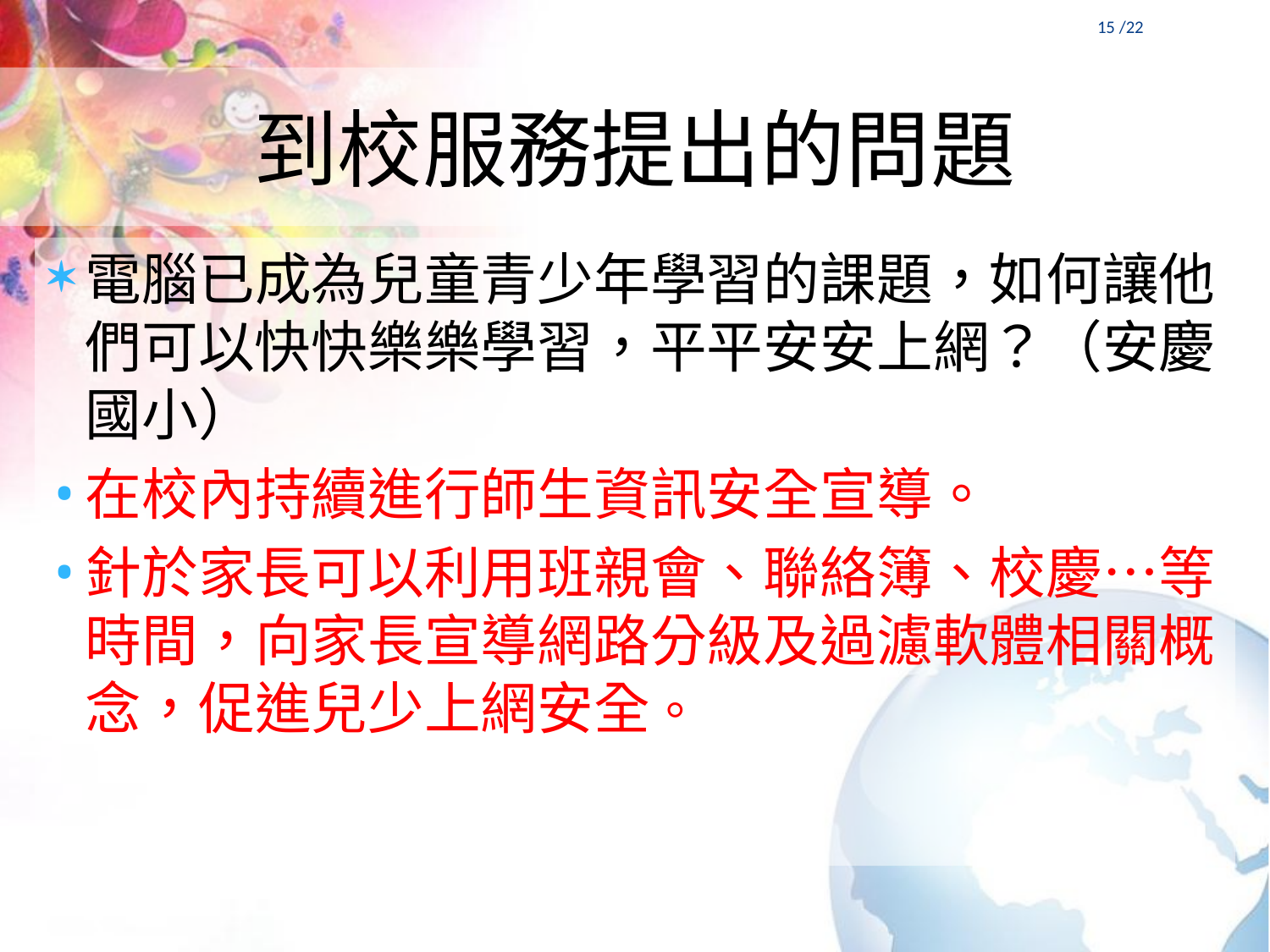

15 /22
# 到校服務提出的問題
電腦已成為兒童青少年學習的課題，如何讓他們可以快快樂樂學習，平平安安上網？（安慶國小）
在校內持續進行師生資訊安全宣導。
針於家長可以利用班親會、聯絡簿、校慶…等時間，向家長宣導網路分級及過濾軟體相關概念，促進兒少上網安全。